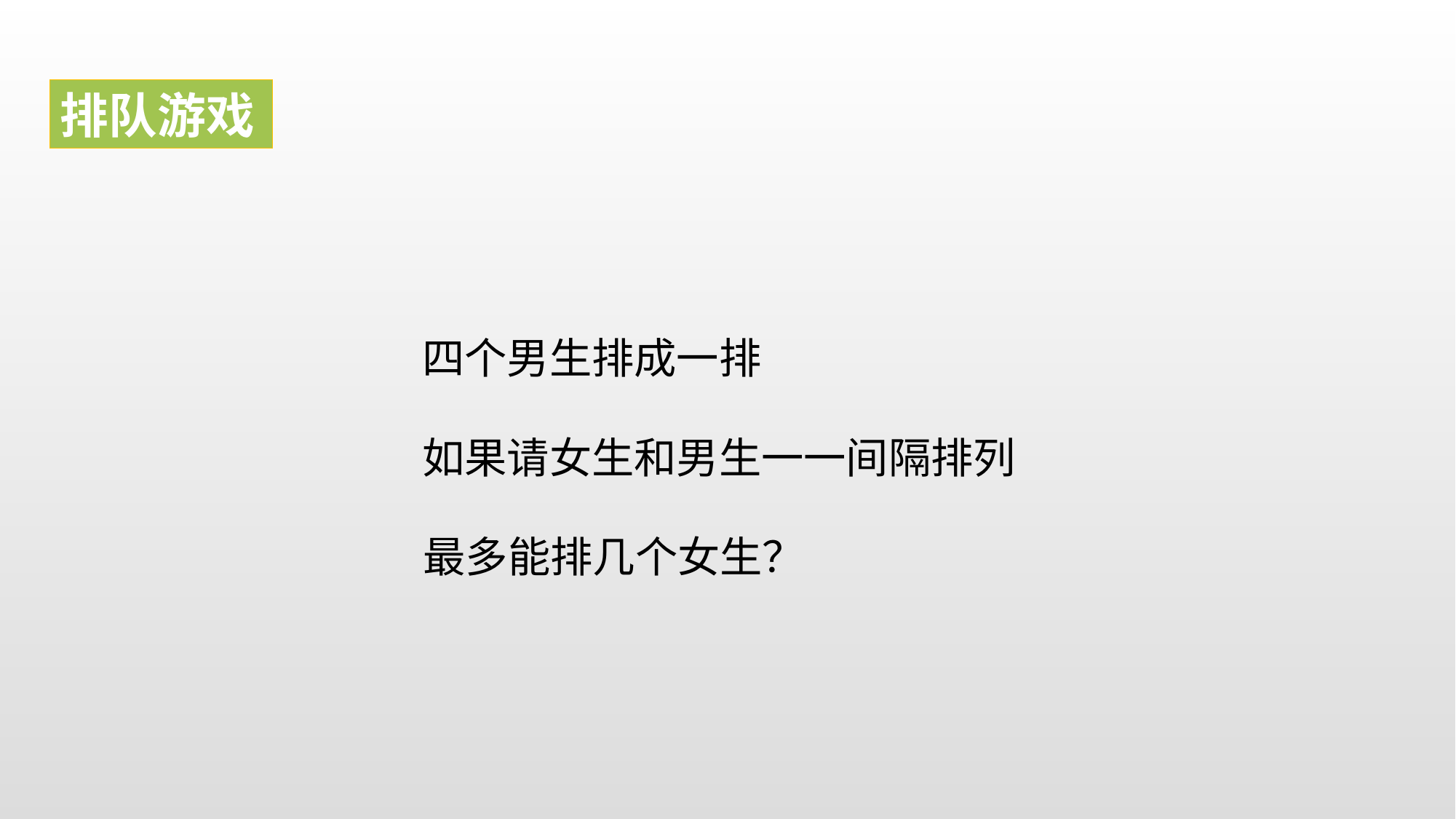

排队游戏
四个男生排成一排
如果请女生和男生一一间隔排列
最多能排几个女生？